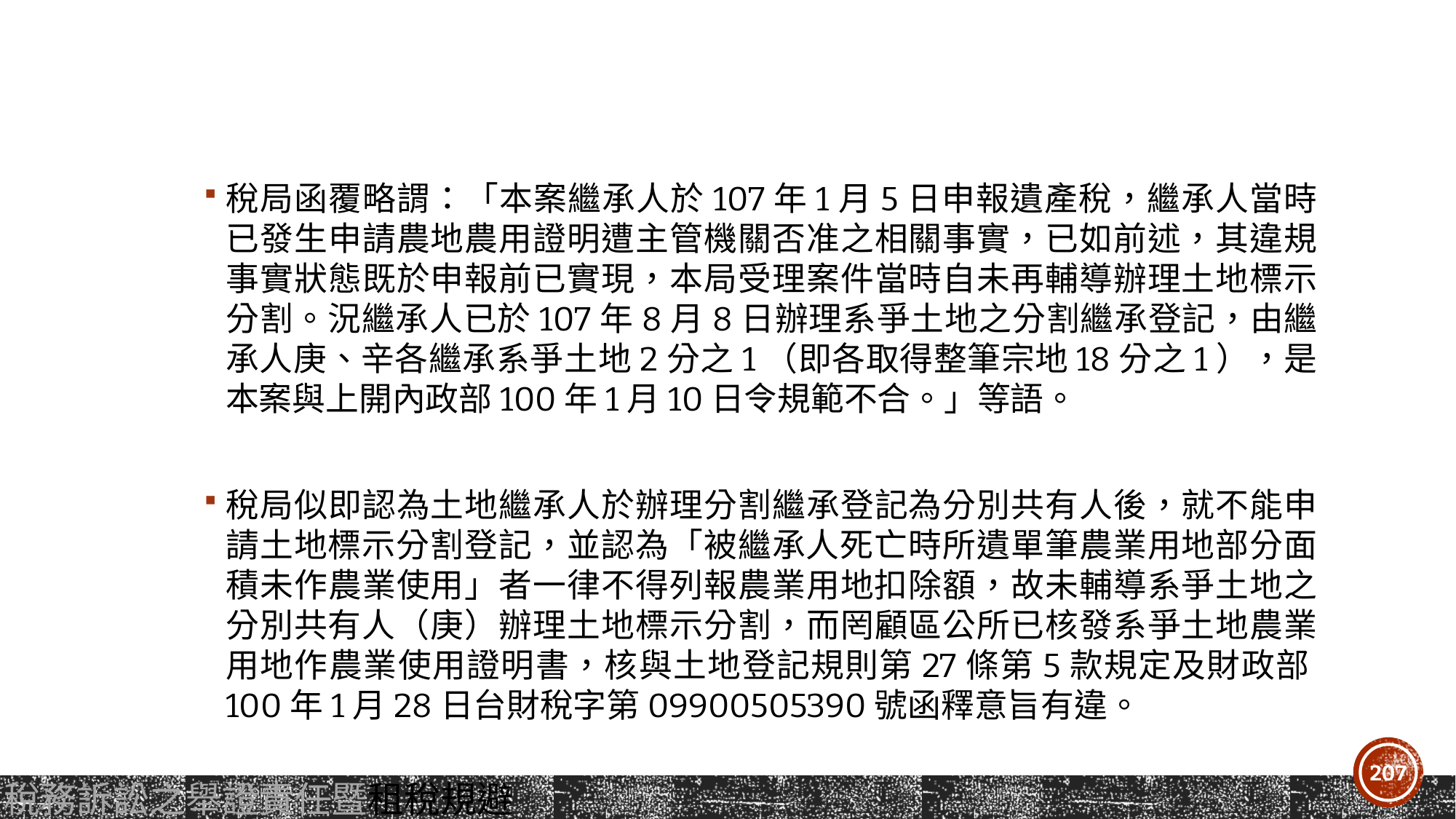

#
稅局函覆略謂：「本案繼承人於107年1月5日申報遺產稅，繼承人當時已發生申請農地農用證明遭主管機關否准之相關事實，已如前述，其違規事實狀態既於申報前已實現，本局受理案件當時自未再輔導辦理土地標示分割。況繼承人已於107年8月8日辦理系爭土地之分割繼承登記，由繼承人庚、辛各繼承系爭土地2分之1（即各取得整筆宗地18分之1），是本案與上開內政部100年1月10日令規範不合。」等語。

稅局似即認為土地繼承人於辦理分割繼承登記為分別共有人後，就不能申請土地標示分割登記，並認為「被繼承人死亡時所遺單筆農業用地部分面積未作農業使用」者一律不得列報農業用地扣除額，故未輔導系爭土地之分別共有人（庚）辦理土地標示分割，而罔顧區公所已核發系爭土地農業用地作農業使用證明書，核與土地登記規則第27條第5款規定及財政部100年1月28日台財稅字第09900505390號函釋意旨有違。

207